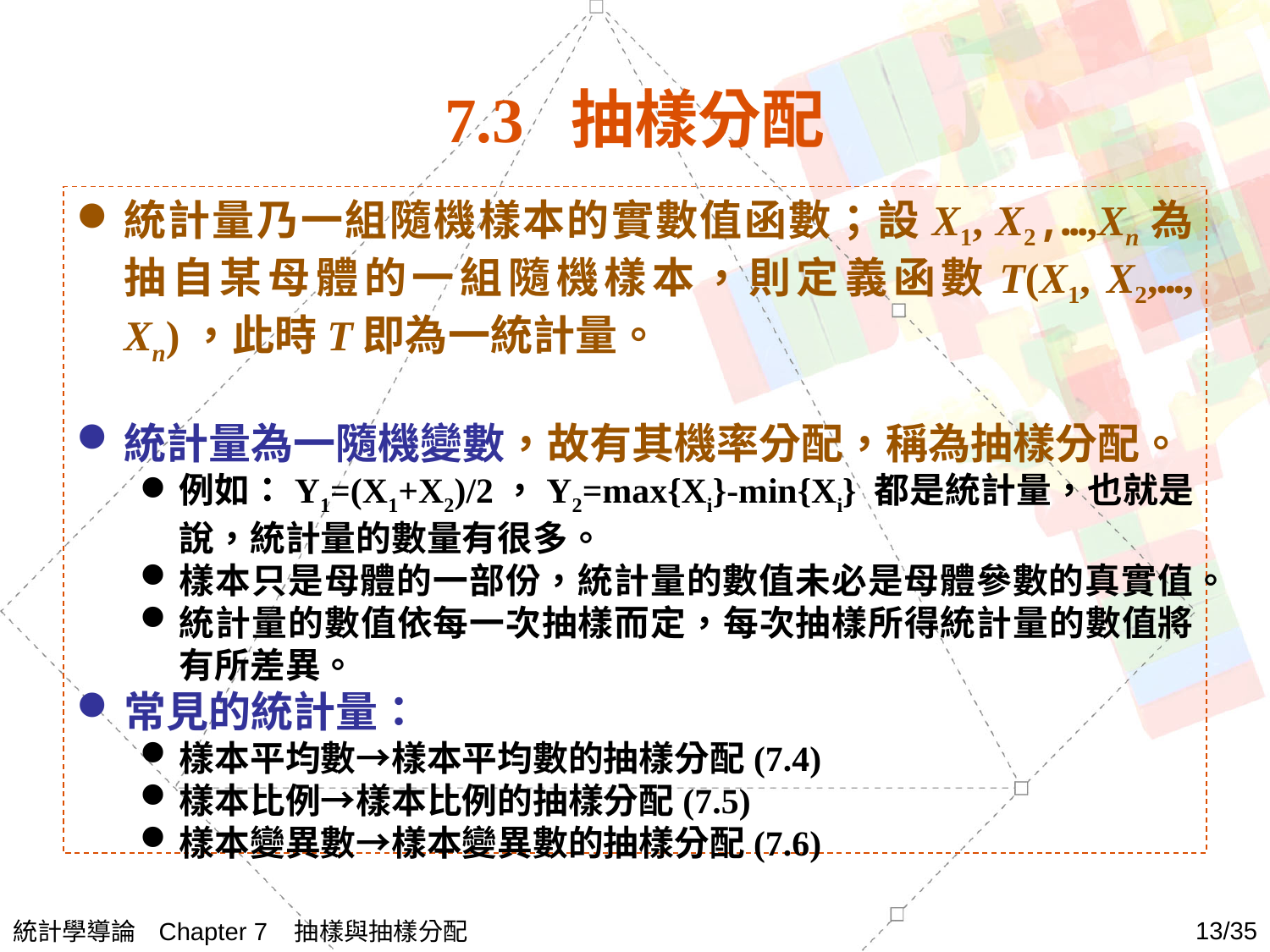

# 7.3  抽樣分配
統計量乃一組隨機樣本的實數值函數；設X1, X2,…,Xn為抽自某母體的一組隨機樣本，則定義函數T(X1, X2,…, Xn)，此時T即為一統計量。

統計量為一隨機變數，故有其機率分配，稱為抽樣分配。
例如：Y1=(X1+X2)/2，Y2=max{Xi}-min{Xi} 都是統計量，也就是說，統計量的數量有很多。
樣本只是母體的一部份，統計量的數值未必是母體參數的真實值。
統計量的數值依每一次抽樣而定，每次抽樣所得統計量的數值將有所差異。
常見的統計量：
樣本平均數→樣本平均數的抽樣分配(7.4)
樣本比例→樣本比例的抽樣分配(7.5)
樣本變異數→樣本變異數的抽樣分配(7.6)

統計學導論   Chapter 7   抽樣與抽樣分配
13/35